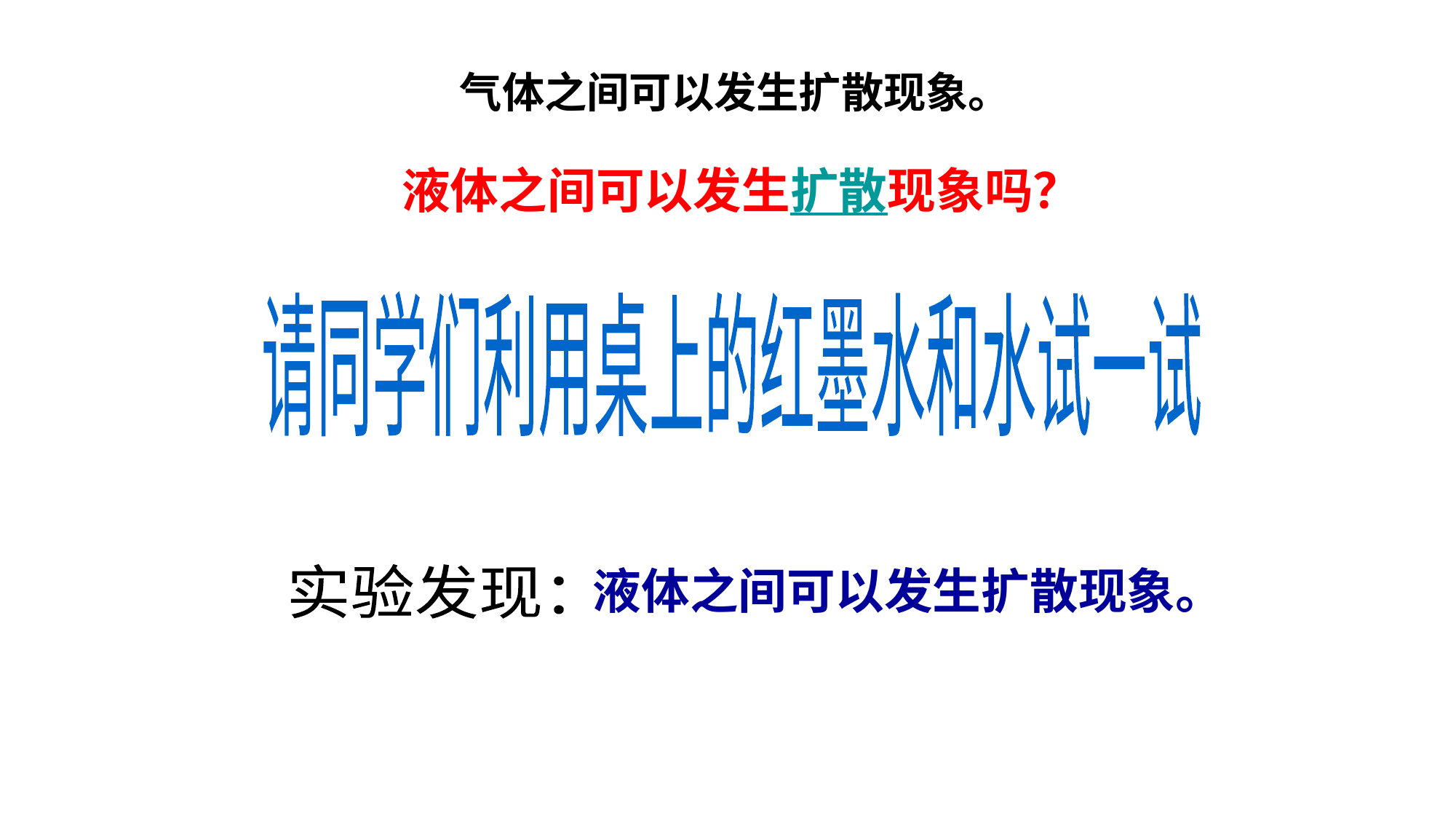

气体之间可以发生扩散现象。
液体之间可以发生扩散现象吗？
请同学们利用桌上的红墨水和水试一试
液体之间可以发生扩散现象。
实验发现：